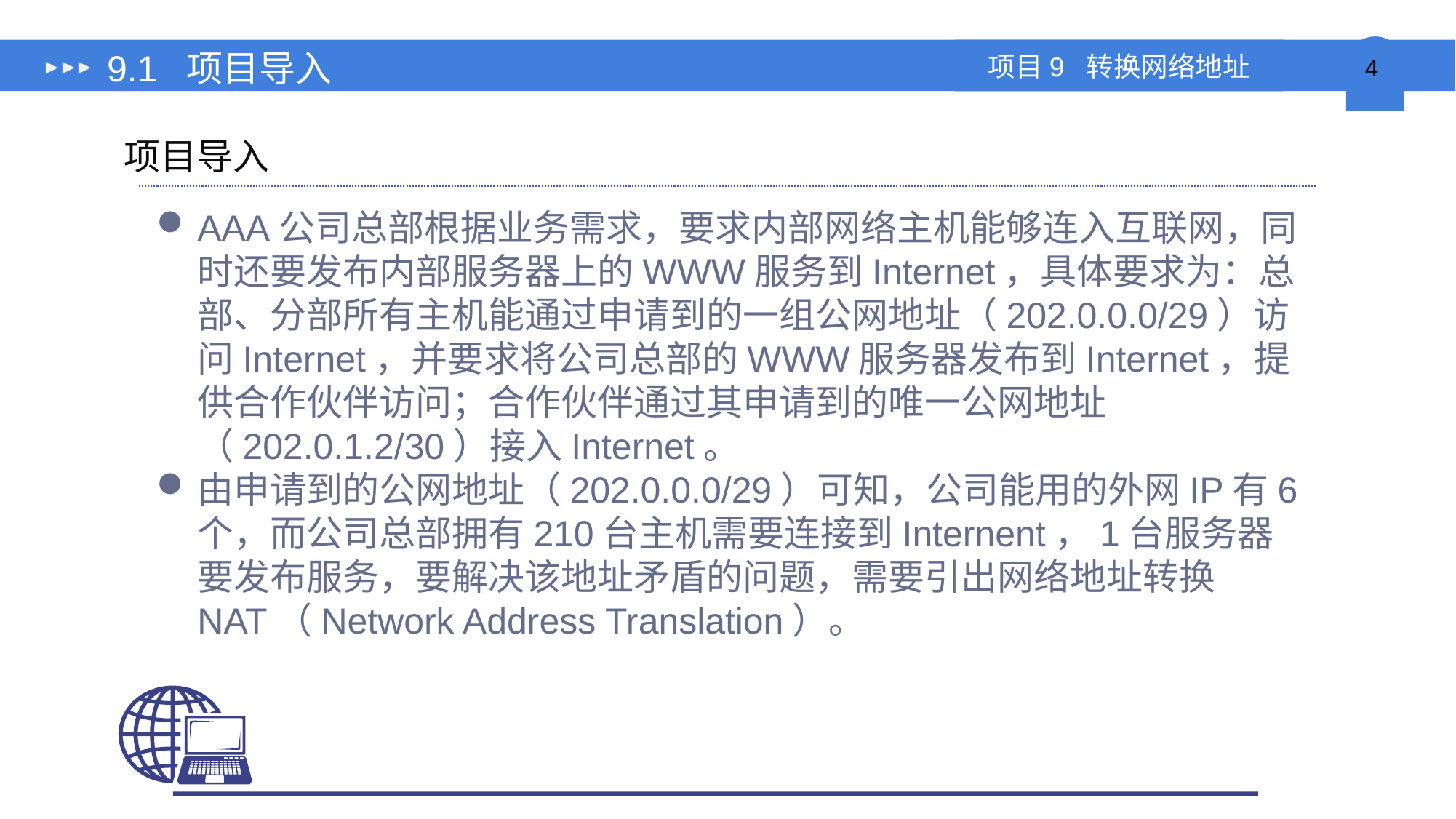

# 9.1  项目导入
项目导入

AAA公司总部根据业务需求，要求内部网络主机能够连入互联网，同时还要发布内部服务器上的WWW服务到Internet，具体要求为：总部、分部所有主机能通过申请到的一组公网地址（202.0.0.0/29）访问Internet，并要求将公司总部的WWW服务器发布到Internet，提供合作伙伴访问；合作伙伴通过其申请到的唯一公网地址（202.0.1.2/30）接入Internet。
由申请到的公网地址（202.0.0.0/29）可知，公司能用的外网IP有6个，而公司总部拥有210台主机需要连接到Internent，1台服务器要发布服务，要解决该地址矛盾的问题，需要引出网络地址转换NAT（Network Address Translation）。